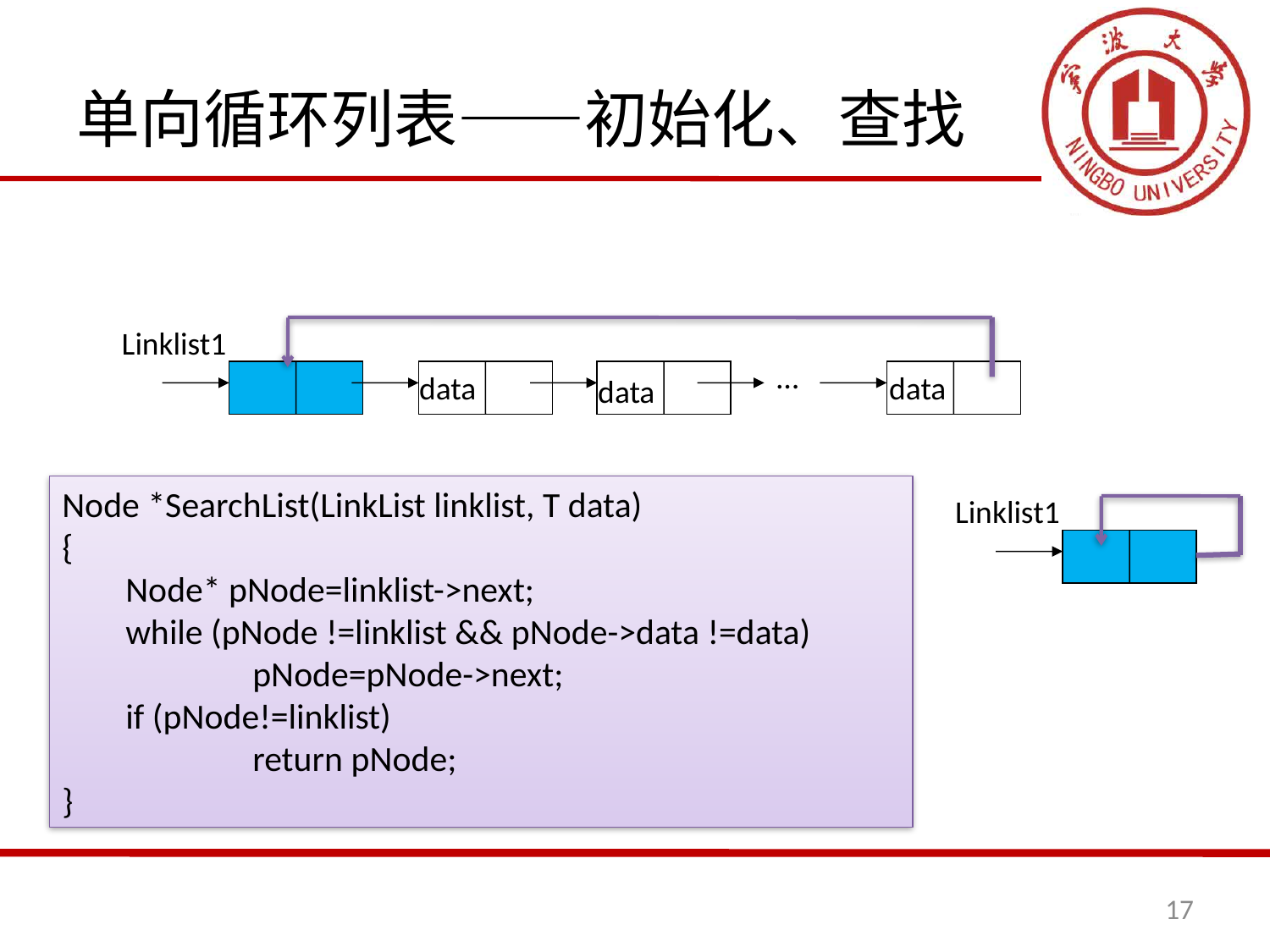

# 单向循环列表——初始化、查找

Linklist1
…

data

data
data

Node *SearchList(LinkList linklist, T data)
{
	Node* pNode=linklist->next;
	while (pNode !=linklist && pNode->data !=data)
		pNode=pNode->next;
	if (pNode!=linklist)
		return pNode;
}
Linklist1

17